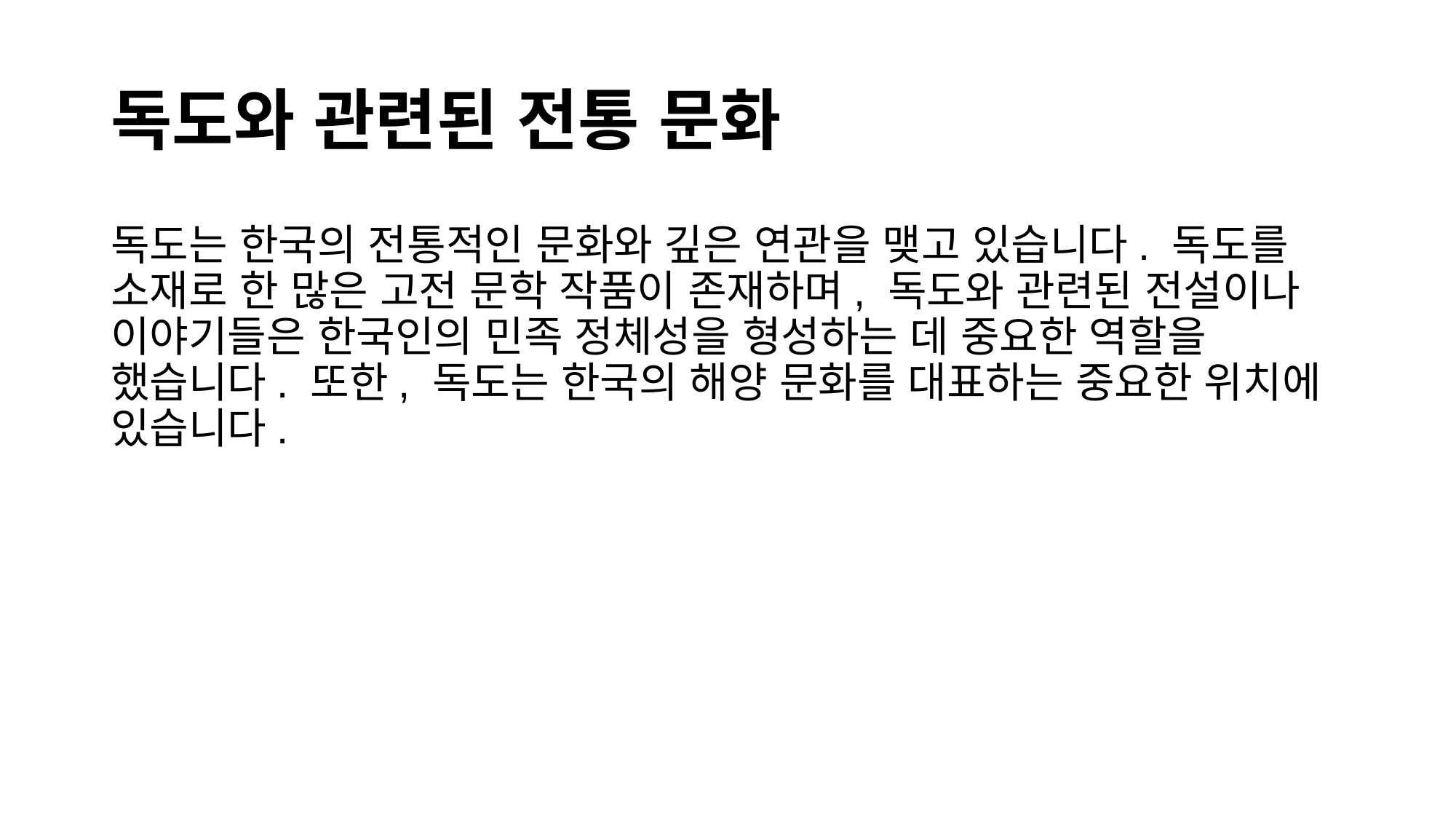

# 독도와 관련된 전통 문화
독도는 한국의 전통적인 문화와 깊은 연관을 맺고 있습니다. 독도를 소재로 한 많은 고전 문학 작품이 존재하며, 독도와 관련된 전설이나 이야기들은 한국인의 민족 정체성을 형성하는 데 중요한 역할을 했습니다. 또한, 독도는 한국의 해양 문화를 대표하는 중요한 위치에 있습니다.